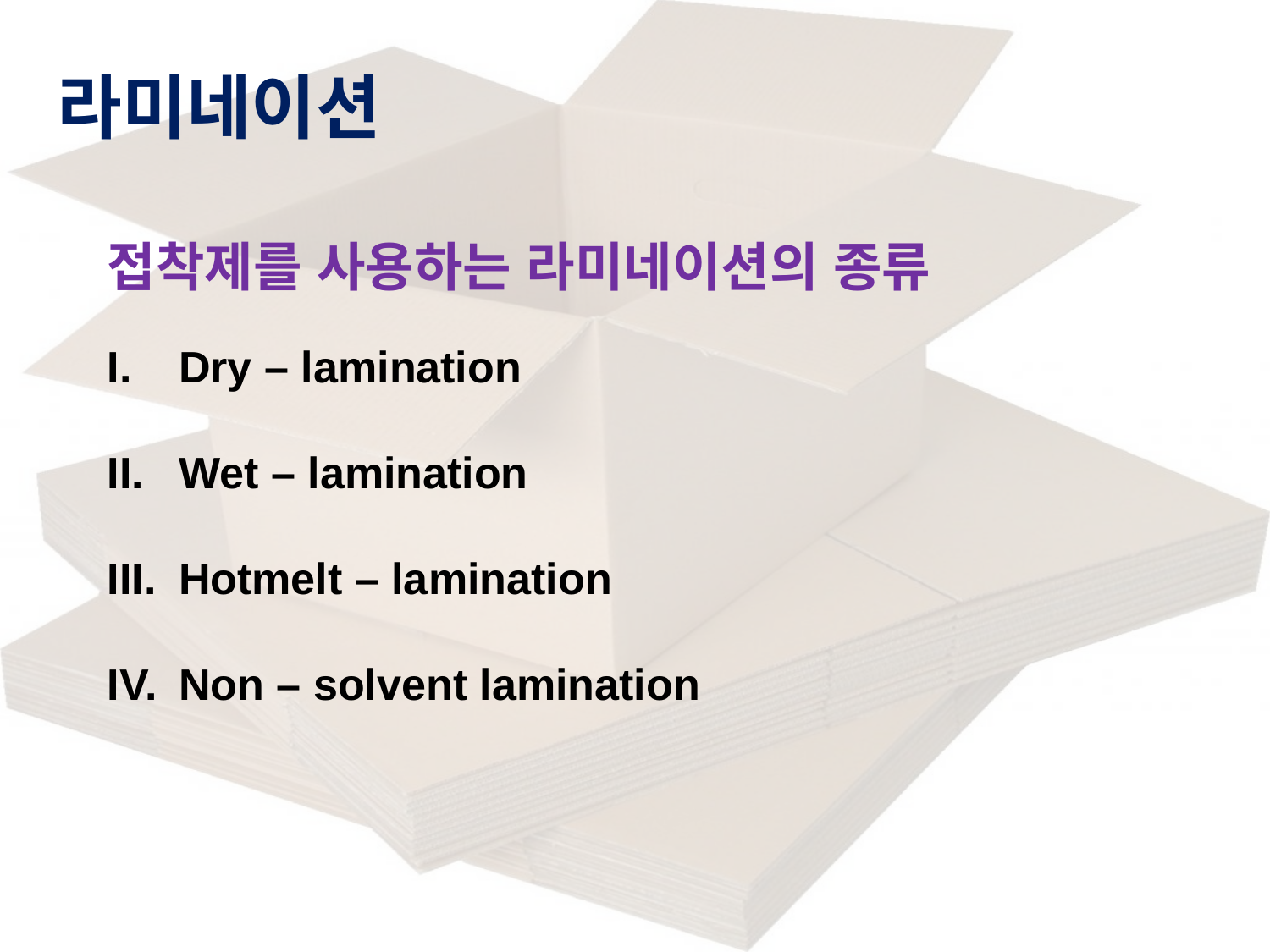

라미네이션
접착제를 사용하는 라미네이션의 종류

Dry – lamination

Wet – lamination

Hotmelt – lamination

Non – solvent lamination